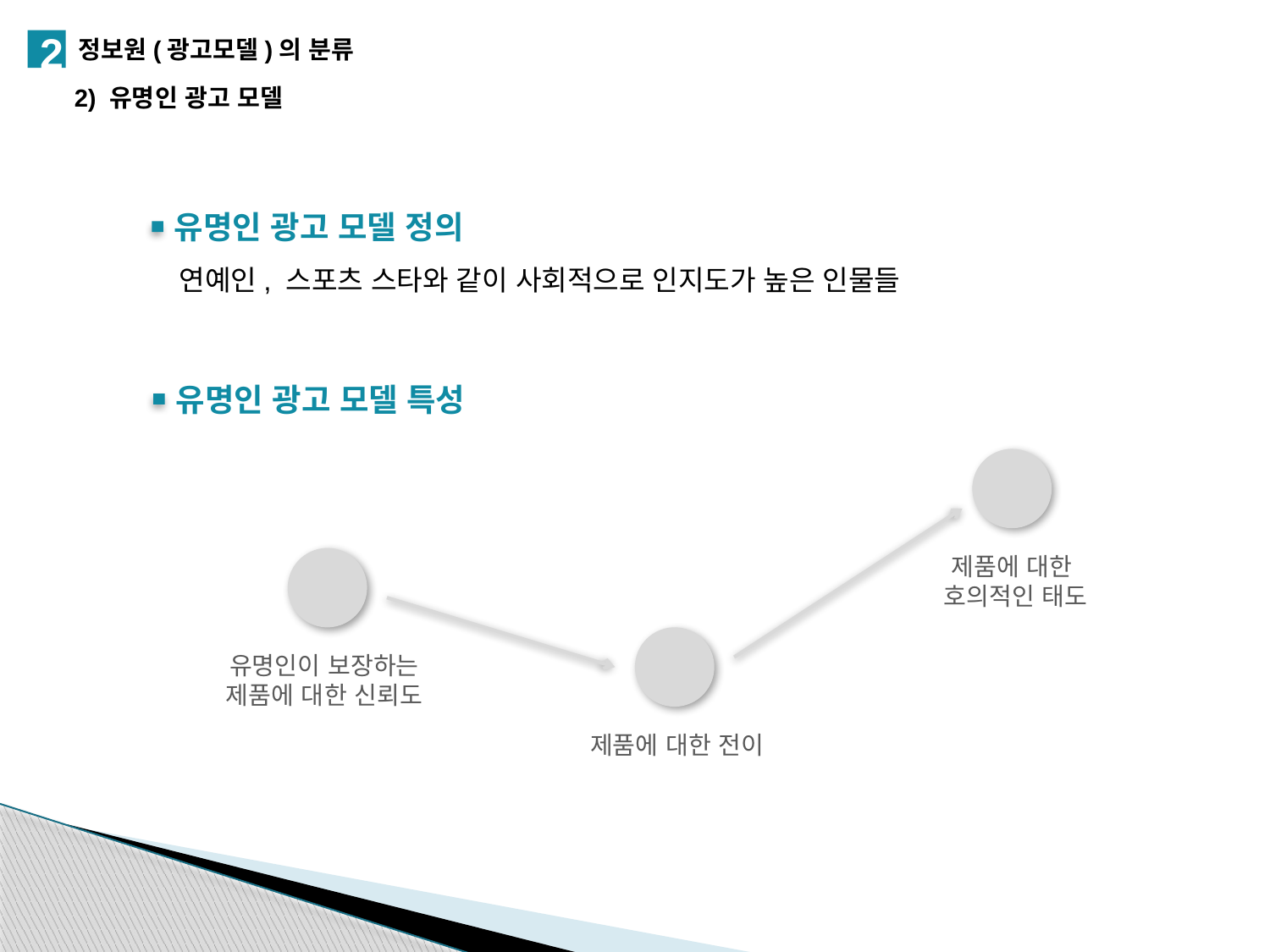

2
정보원(광고모델)의 분류

2) 유명인 광고 모델
유명인 광고 모델 정의

연예인, 스포츠 스타와 같이 사회적으로 인지도가 높은 인물들
유명인 광고 모델 특성

제품에 대한
호의적인 태도

유명인이 보장하는
제품에 대한 신뢰도
제품에 대한 전이